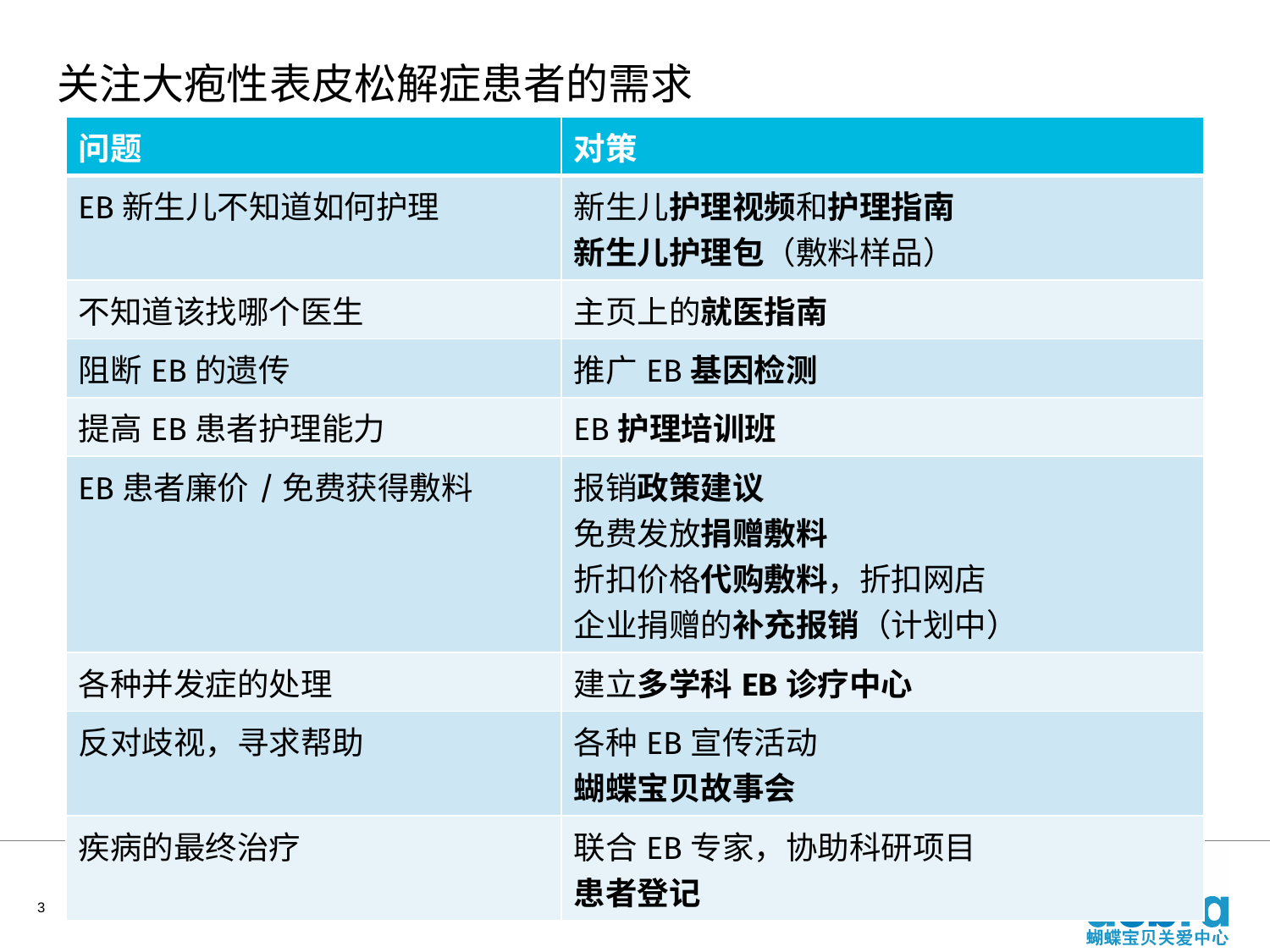

# 关注大疱性表皮松解症患者的需求
| 问题 | 对策 |
| --- | --- |
| EB新生儿不知道如何护理 | 新生儿护理视频和护理指南 新生儿护理包（敷料样品） |
| 不知道该找哪个医生 | 主页上的就医指南 |
| 阻断EB的遗传 | 推广EB基因检测 |
| 提高EB患者护理能力 | EB护理培训班 |
| EB患者廉价/免费获得敷料 | 报销政策建议 免费发放捐赠敷料 折扣价格代购敷料，折扣网店 企业捐赠的补充报销（计划中） |
| 各种并发症的处理 | 建立多学科EB诊疗中心 |
| 反对歧视，寻求帮助 | 各种EB宣传活动 蝴蝶宝贝故事会 |
| 疾病的最终治疗 | 联合EB专家，协助科研项目 患者登记 |